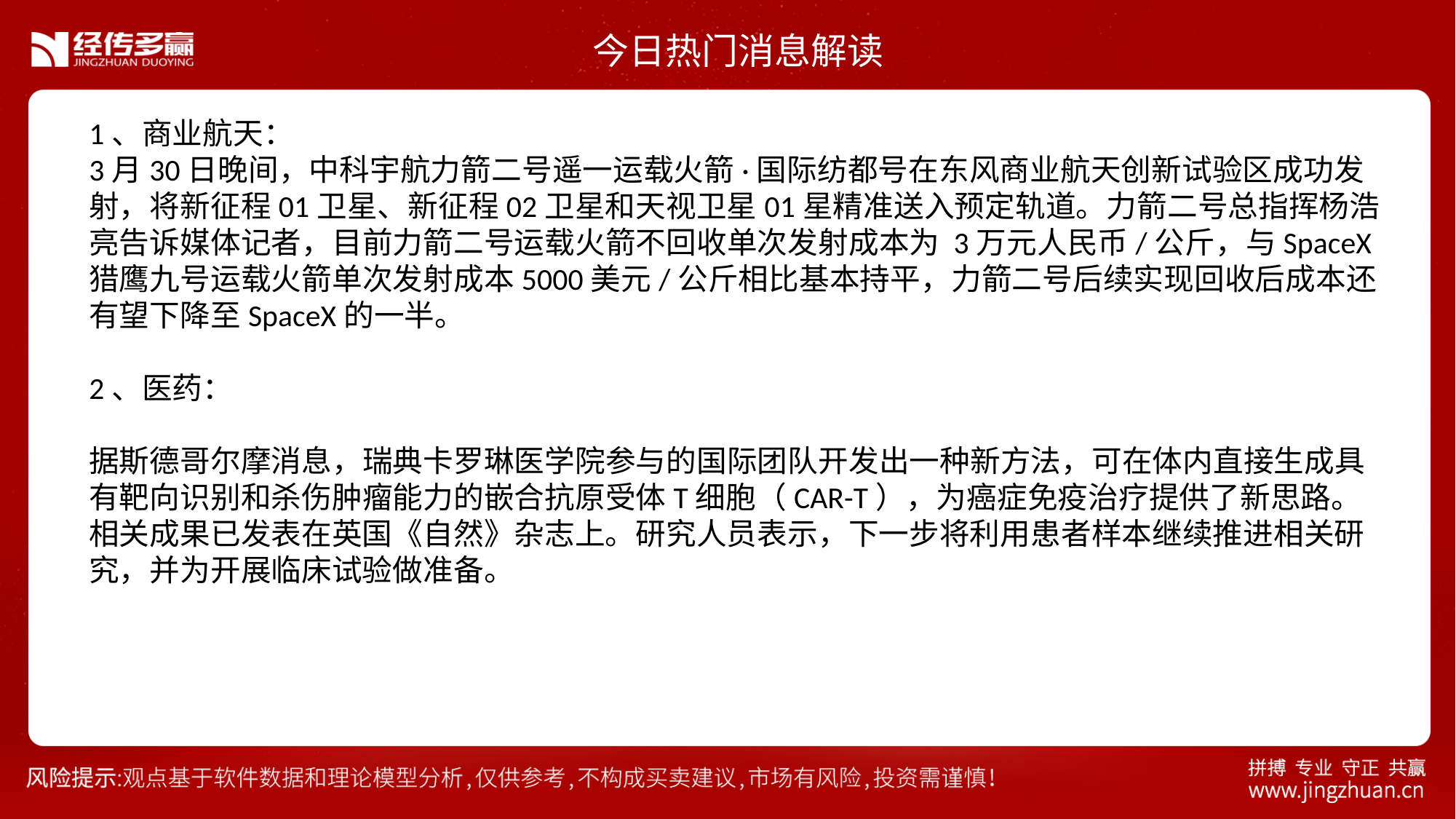

今日热门消息解读
1、商业航天：
3月30日晚间，中科宇航力箭二号遥一运载火箭·国际纺都号在东风商业航天创新试验区成功发射，将新征程01卫星、新征程02卫星和天视卫星01星精准送入预定轨道。力箭二号总指挥杨浩亮告诉媒体记者，目前力箭二号运载火箭不回收单次发射成本为 3万元人民币/公斤，与SpaceX猎鹰九号运载火箭单次发射成本5000美元/公斤相比基本持平，力箭二号后续实现回收后成本还有望下降至SpaceX的一半。

2、医药：

据斯德哥尔摩消息，瑞典卡罗琳医学院参与的国际团队开发出一种新方法，可在体内直接生成具有靶向识别和杀伤肿瘤能力的嵌合抗原受体T细胞（CAR-T），为癌症免疫治疗提供了新思路。相关成果已发表在英国《自然》杂志上。研究人员表示，下一步将利用患者样本继续推进相关研究，并为开展临床试验做准备。